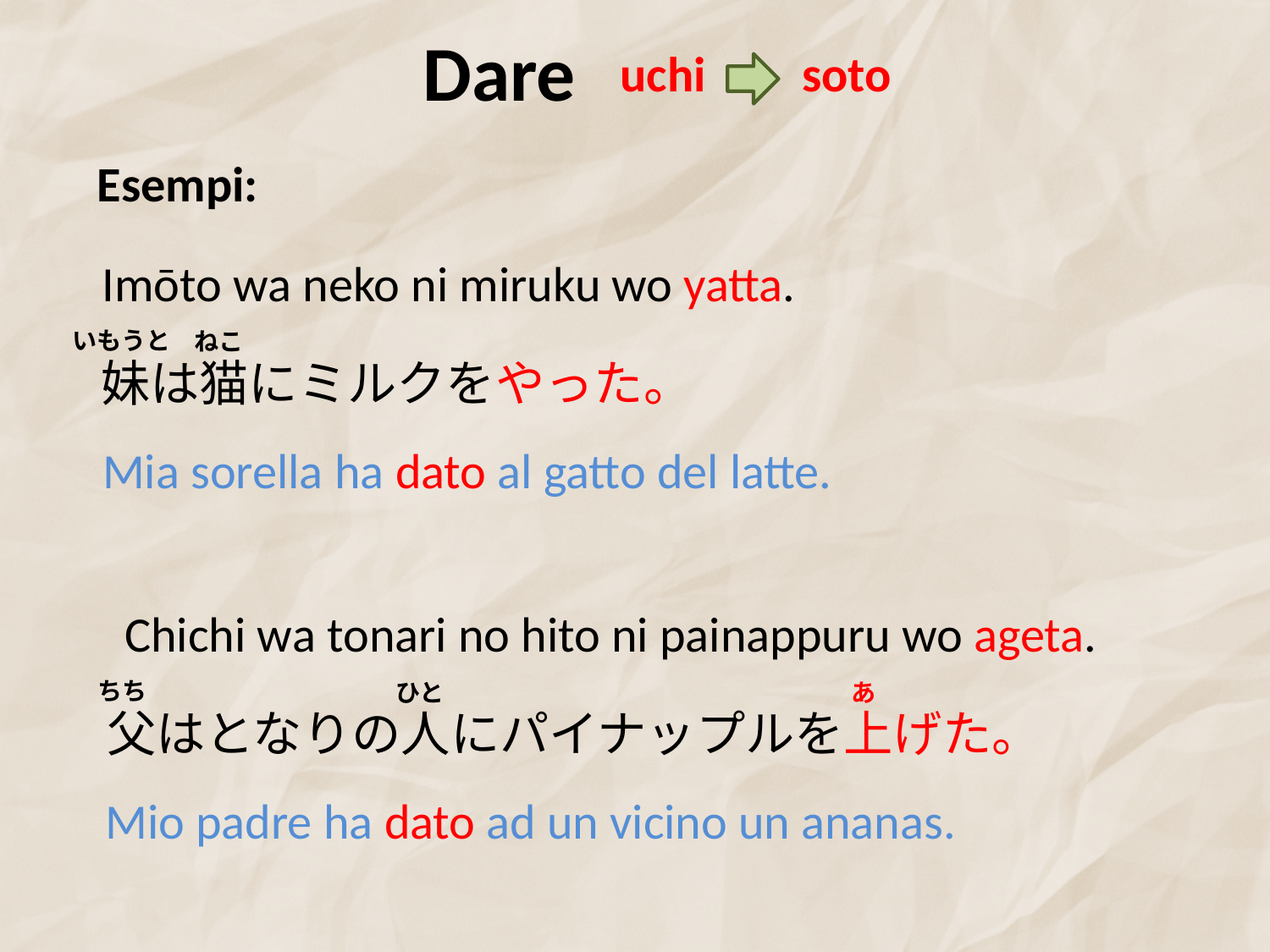

# Dare
uchi
soto

Esempi:
Imōto wa neko ni miruku wo yatta.
いもうと
ねこ
妹は猫にミルクをやった。
Mia sorella ha dato al gatto del latte.
Chichi wa tonari no hito ni painappuru wo ageta.
ちち
ひと
あ
父はとなりの人にパイナップルを上げた。
Mio padre ha dato ad un vicino un ananas.